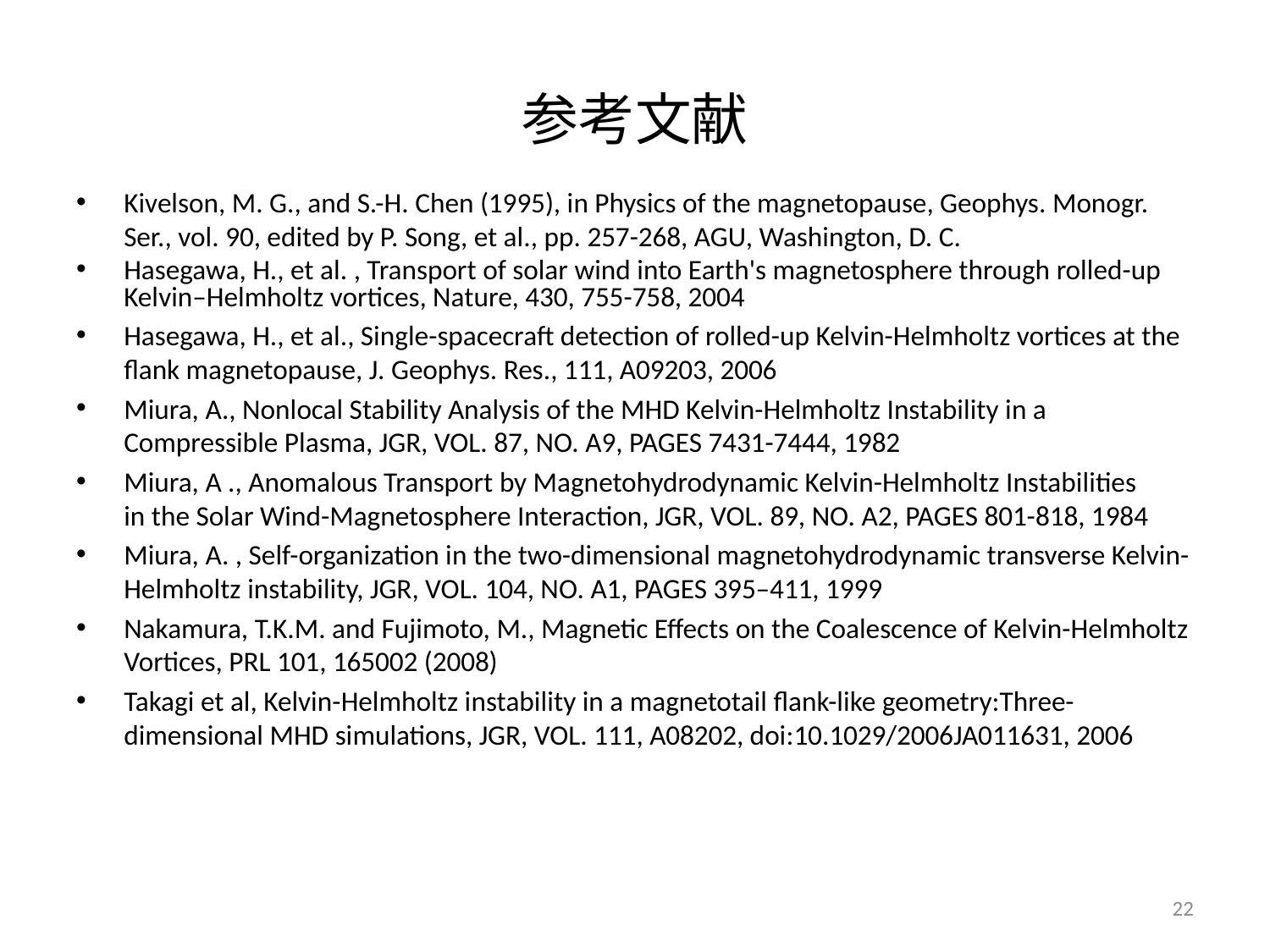

# 参考文献
Kivelson, M. G., and S.-H. Chen (1995), in Physics of the magnetopause, Geophys. Monogr. Ser., vol. 90, edited by P. Song, et al., pp. 257-268, AGU, Washington, D. C.
Hasegawa, H., et al. , Transport of solar wind into Earth's magnetosphere through rolled-up Kelvin–Helmholtz vortices, Nature, 430, 755-758, 2004
Hasegawa, H., et al., Single-spacecraft detection of rolled-up Kelvin-Helmholtz vortices at the flank magnetopause, J. Geophys. Res., 111, A09203, 2006
Miura, A., Nonlocal Stability Analysis of the MHD Kelvin-Helmholtz Instability in a Compressible Plasma, JGR, VOL. 87, NO. A9, PAGES 7431-7444, 1982
Miura, A ., Anomalous Transport by Magnetohydrodynamic Kelvin-Helmholtz Instabilities　in the Solar Wind-Magnetosphere Interaction, JGR, VOL. 89, NO. A2, PAGES 801-818, 1984
Miura, A. , Self-organization in the two-dimensional magnetohydrodynamic transverse Kelvin-Helmholtz instability, JGR, VOL. 104, NO. A1, PAGES 395–411, 1999
Nakamura, T.K.M. and Fujimoto, M., Magnetic Effects on the Coalescence of Kelvin-Helmholtz Vortices, PRL 101, 165002 (2008)
Takagi et al, Kelvin-Helmholtz instability in a magnetotail flank-like geometry:Three-dimensional MHD simulations, JGR, VOL. 111, A08202, doi:10.1029/2006JA011631, 2006

22